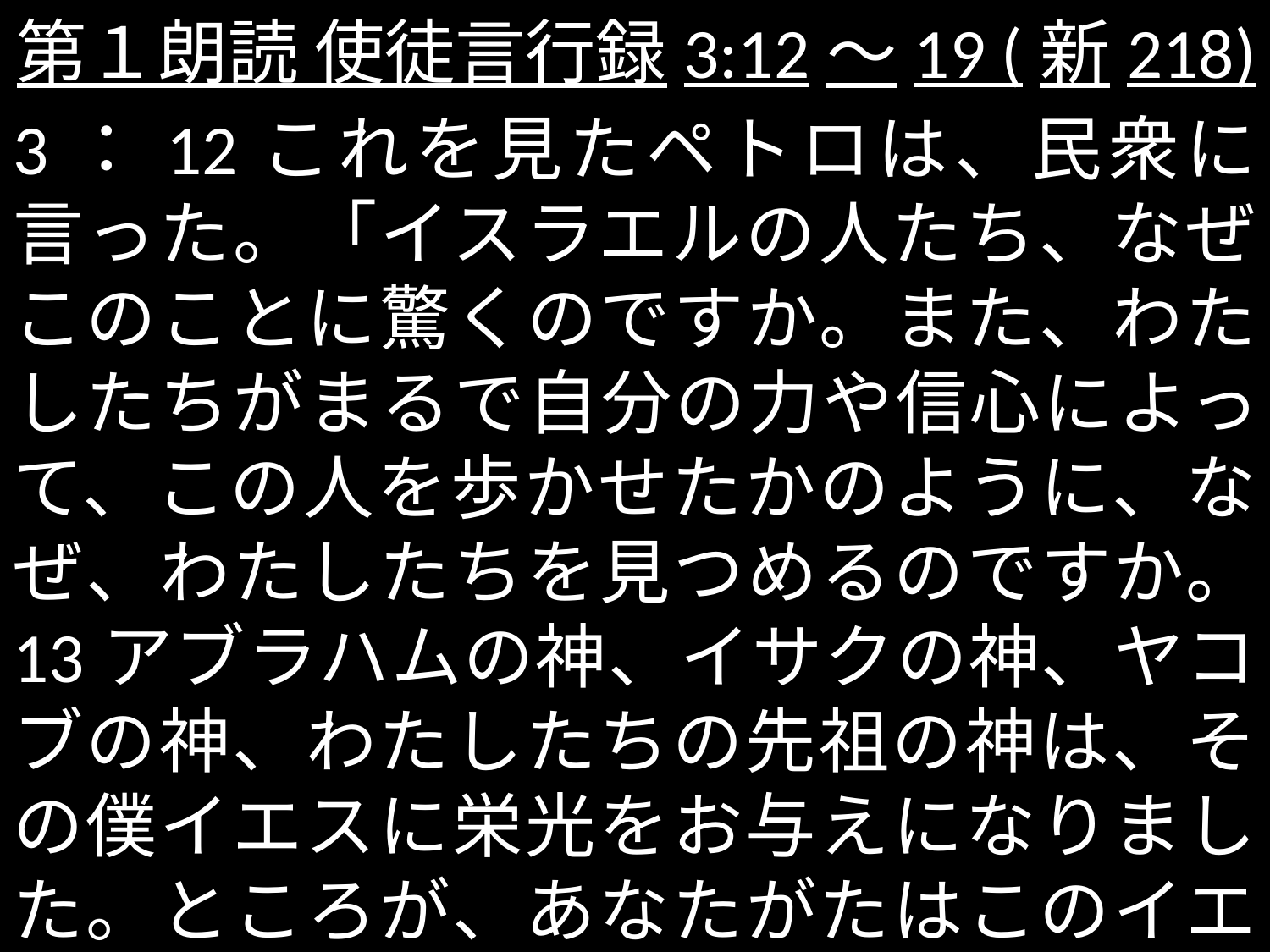

# 第１朗読 使徒言行録3:12〜19 (新218)
3：12これを見たペトロは、民衆に言った。「イスラエルの人たち、なぜこのことに驚くのですか。また、わたしたちがまるで自分の力や信心によって、この人を歩かせたかのように、なぜ、わたしたちを見つめるのですか。 13アブラハムの神、イサクの神、ヤコブの神、わたしたちの先祖の神は、その僕イエスに栄光をお与えになりました。ところが、あなたがたはこのイエスを引き渡し、